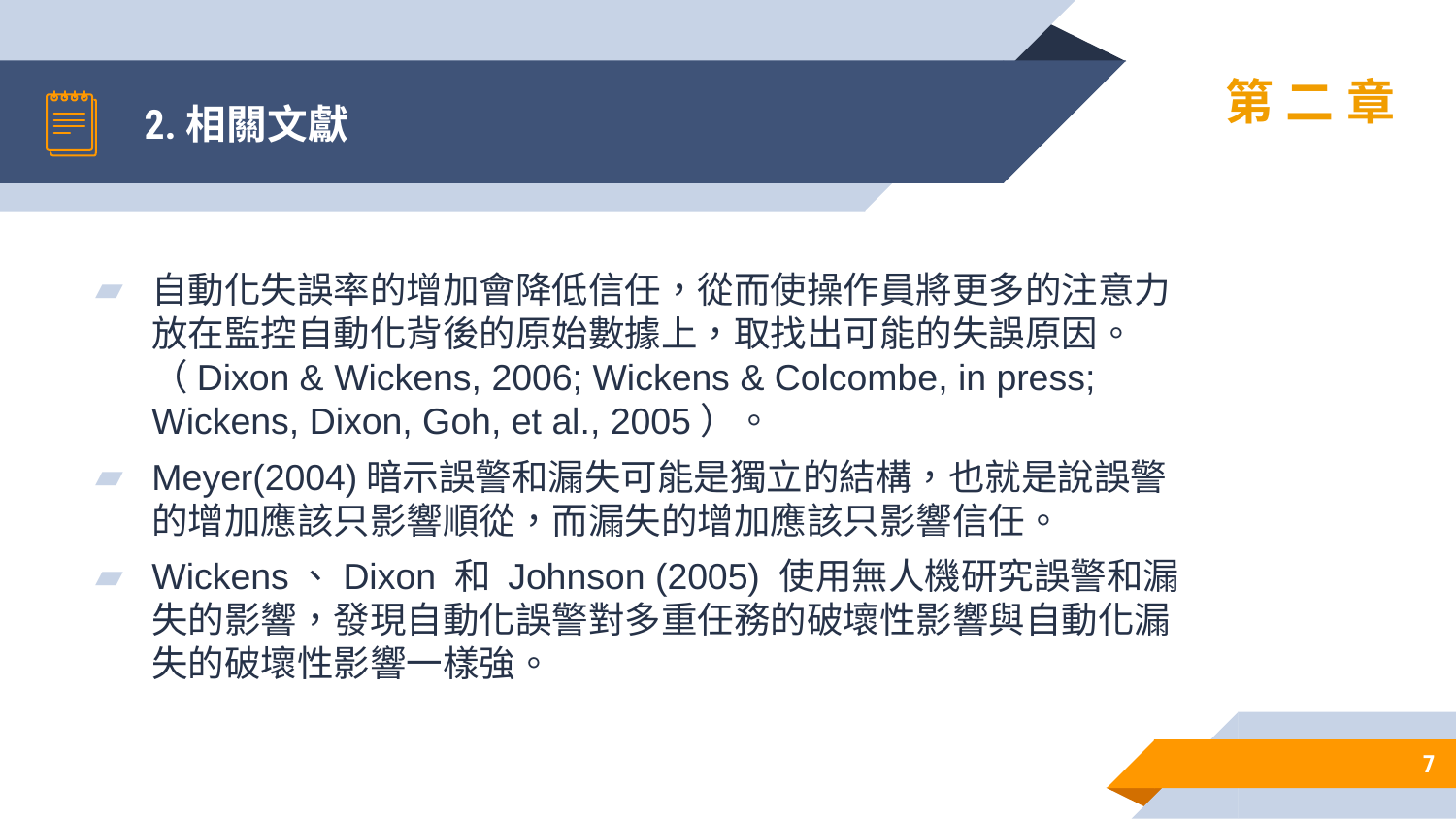

# 2.相關文獻
第二章

自動化失誤率的增加會降低信任，從而使操作員將更多的注意力放在監控自動化背後的原始數據上，取找出可能的失誤原因。（Dixon & Wickens, 2006; Wickens & Colcombe, in press; Wickens, Dixon, Goh, et al., 2005）。
Meyer(2004)暗示誤警和漏失可能是獨立的結構，也就是說誤警的增加應該只影響順從，而漏失的增加應該只影響信任。
Wickens、Dixon 和 Johnson (2005) 使用無人機研究誤警和漏失的影響，發現自動化誤警對多重任務的破壞性影響與自動化漏失的破壞性影響一樣強。

7